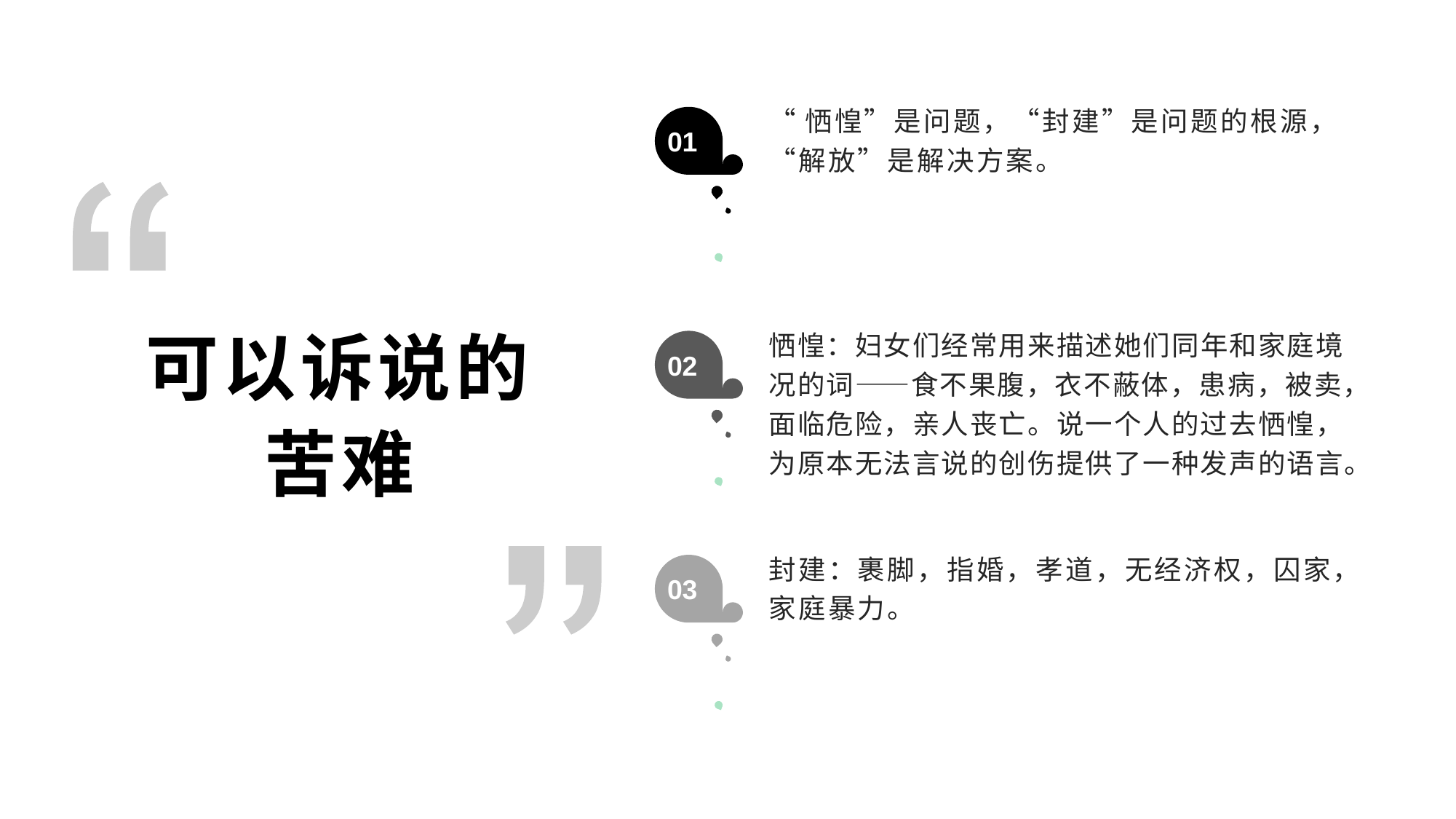

“恓惶”是问题，“封建”是问题的根源，“解放”是解决方案。

01

可以诉说的苦难
恓惶：妇女们经常用来描述她们同年和家庭境况的词——食不果腹，衣不蔽体，患病，被卖，面临危险，亲人丧亡。说一个人的过去恓惶，为原本无法言说的创伤提供了一种发声的语言。

02

封建：裹脚，指婚，孝道，无经济权，囚家，家庭暴力。

03